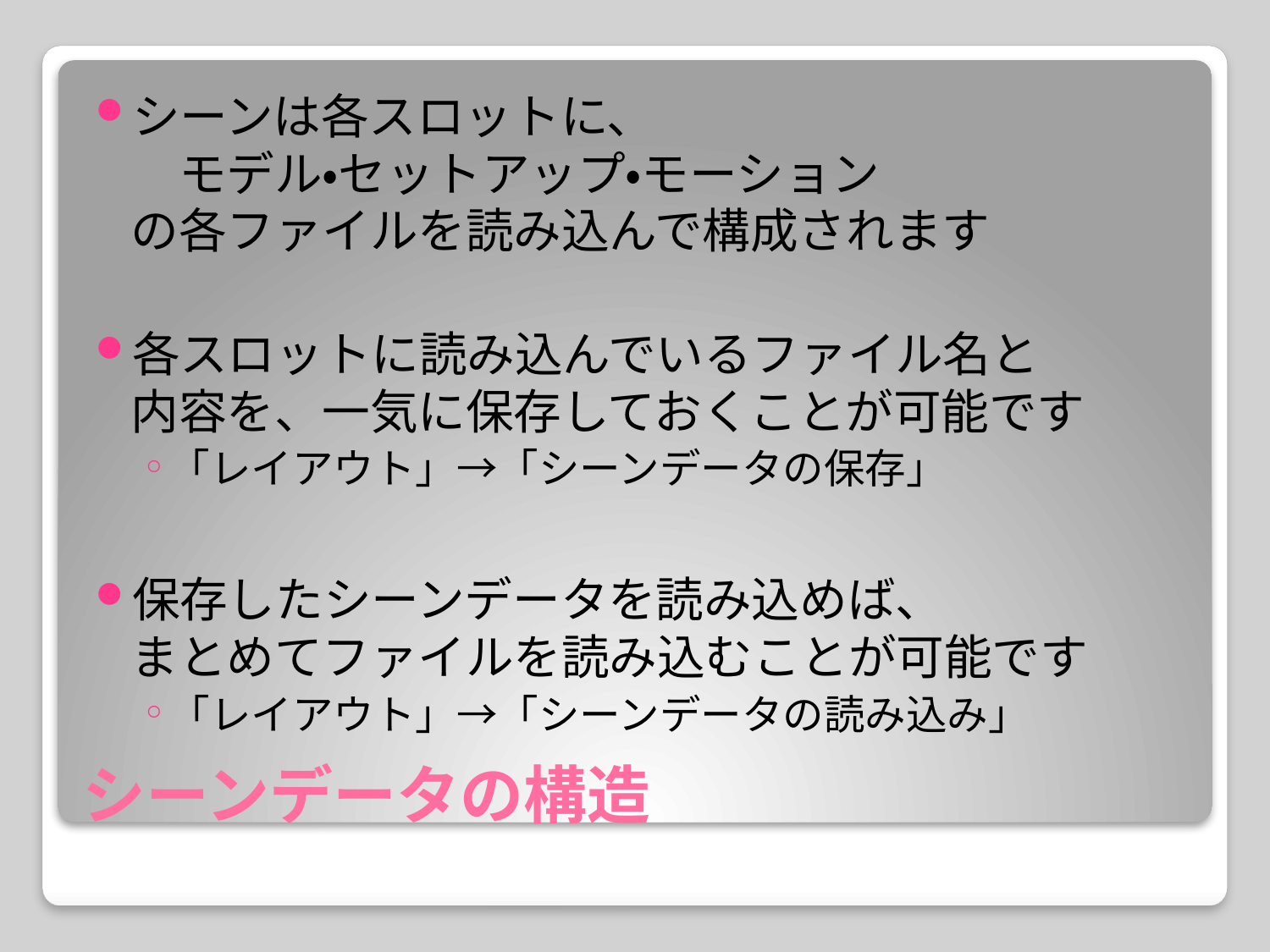

シーンは各スロットに、
　モデル・セットアップ・モーション
の各ファイルを読み込んで構成されます

各スロットに読み込んでいるファイル名と
内容を、一気に保存しておくことが可能です
「レイアウト」→「シーンデータの保存」

保存したシーンデータを読み込めば、
まとめてファイルを読み込むことが可能です
「レイアウト」→「シーンデータの読み込み」
# シーンデータの構造